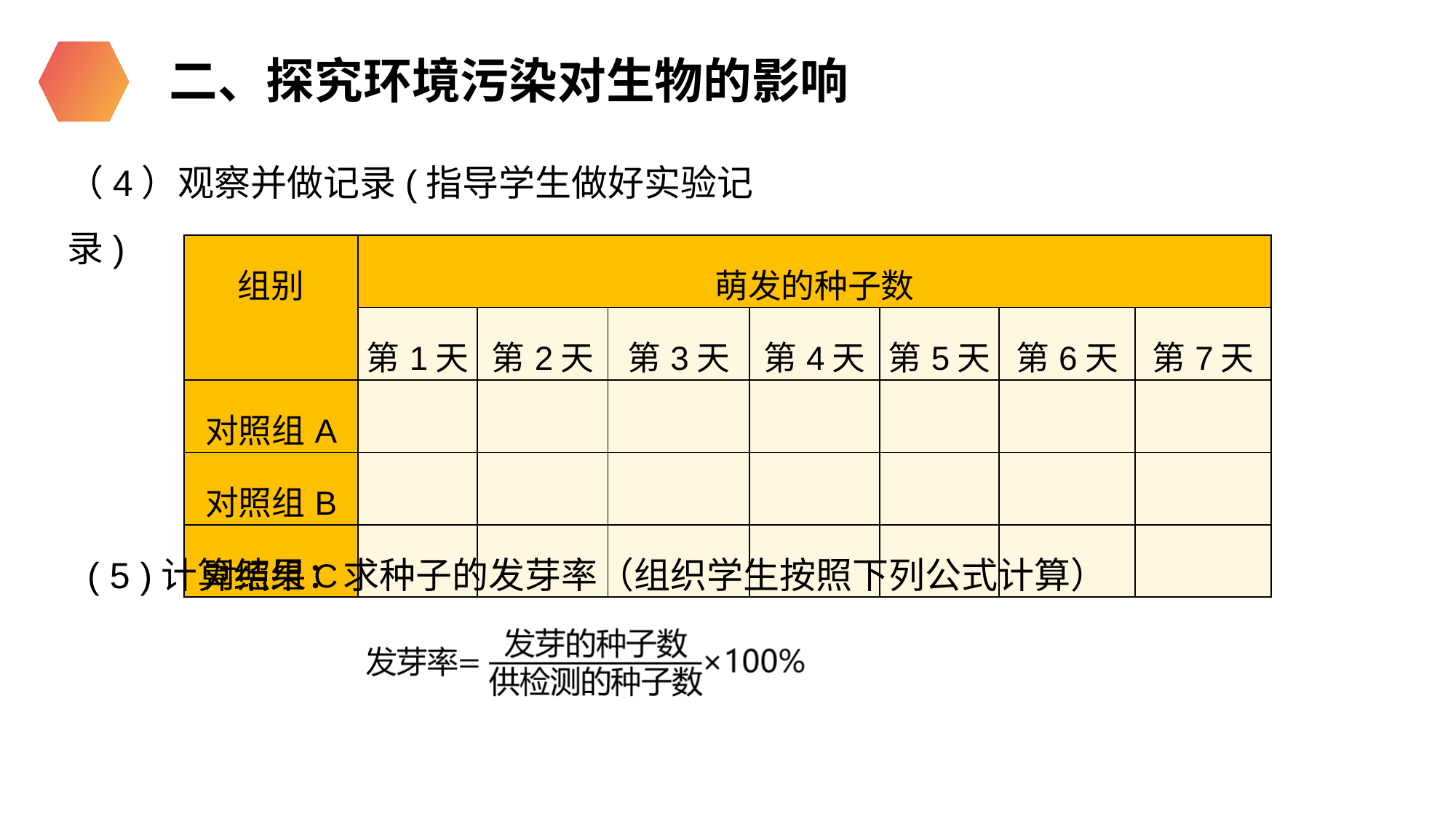

二、探究环境污染对生物的影响
（4）观察并做记录(指导学生做好实验记录)
| 组别 | 萌发的种子数 |  |  |  |  |  |  |
| --- | --- | --- | --- | --- | --- | --- | --- |
|  | 第1天 | 第2天 | 第3天 | 第4天 | 第5天 | 第6天 | 第7天 |
| 对照组A |  |  |  |  |  |  |  |
| 对照组B |  |  |  |  |  |  |  |
| 对照组C |  |  |  |  |  |  |  |
( 5 )计算结果：求种子的发芽率（组织学生按照下列公式计算）